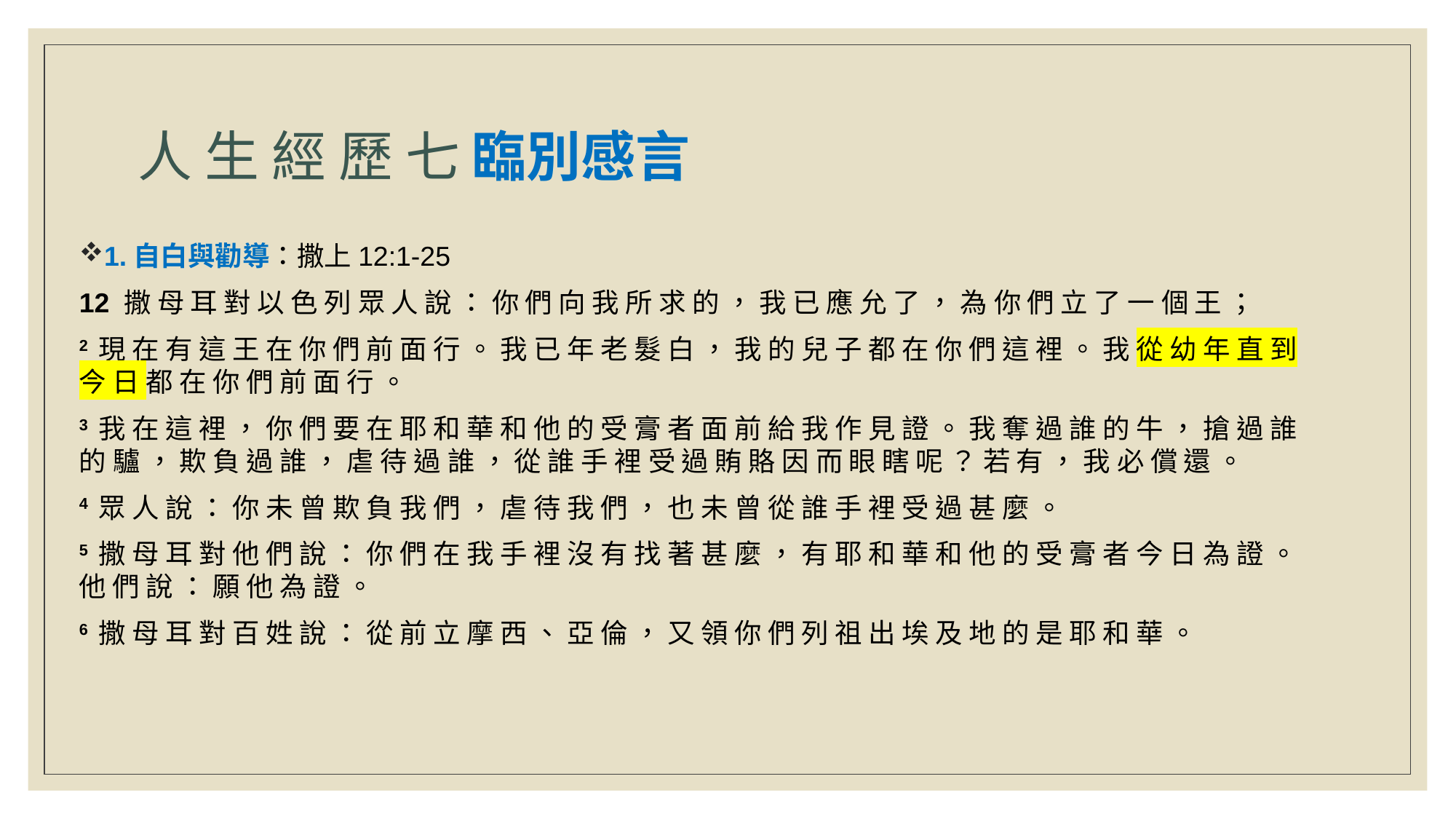

# 人 生 經 歷 七 臨別感言
1.自白與勸導：撒上12:1-25
12 撒 母 耳 對 以 色 列 眾 人 說 ： 你 們 向 我 所 求 的 ， 我 已 應 允 了 ， 為 你 們 立 了 一 個 王 ；
2 現 在 有 這 王 在 你 們 前 面 行 。 我 已 年 老 髮 白 ， 我 的 兒 子 都 在 你 們 這 裡 。 我 從 幼 年 直 到 今 日 都 在 你 們 前 面 行 。
3 我 在 這 裡 ， 你 們 要 在 耶 和 華 和 他 的 受 膏 者 面 前 給 我 作 見 證 。 我 奪 過 誰 的 牛 ， 搶 過 誰 的 驢 ， 欺 負 過 誰 ， 虐 待 過 誰 ， 從 誰 手 裡 受 過 賄 賂 因 而 眼 瞎 呢 ？ 若 有 ， 我 必 償 還 。
4 眾 人 說 ： 你 未 曾 欺 負 我 們 ， 虐 待 我 們 ， 也 未 曾 從 誰 手 裡 受 過 甚 麼 。
5 撒 母 耳 對 他 們 說 ： 你 們 在 我 手 裡 沒 有 找 著 甚 麼 ， 有 耶 和 華 和 他 的 受 膏 者 今 日 為 證 。 他 們 說 ： 願 他 為 證 。
6 撒 母 耳 對 百 姓 說 ： 從 前 立 摩 西 、 亞 倫 ， 又 領 你 們 列 祖 出 埃 及 地 的 是 耶 和 華 。